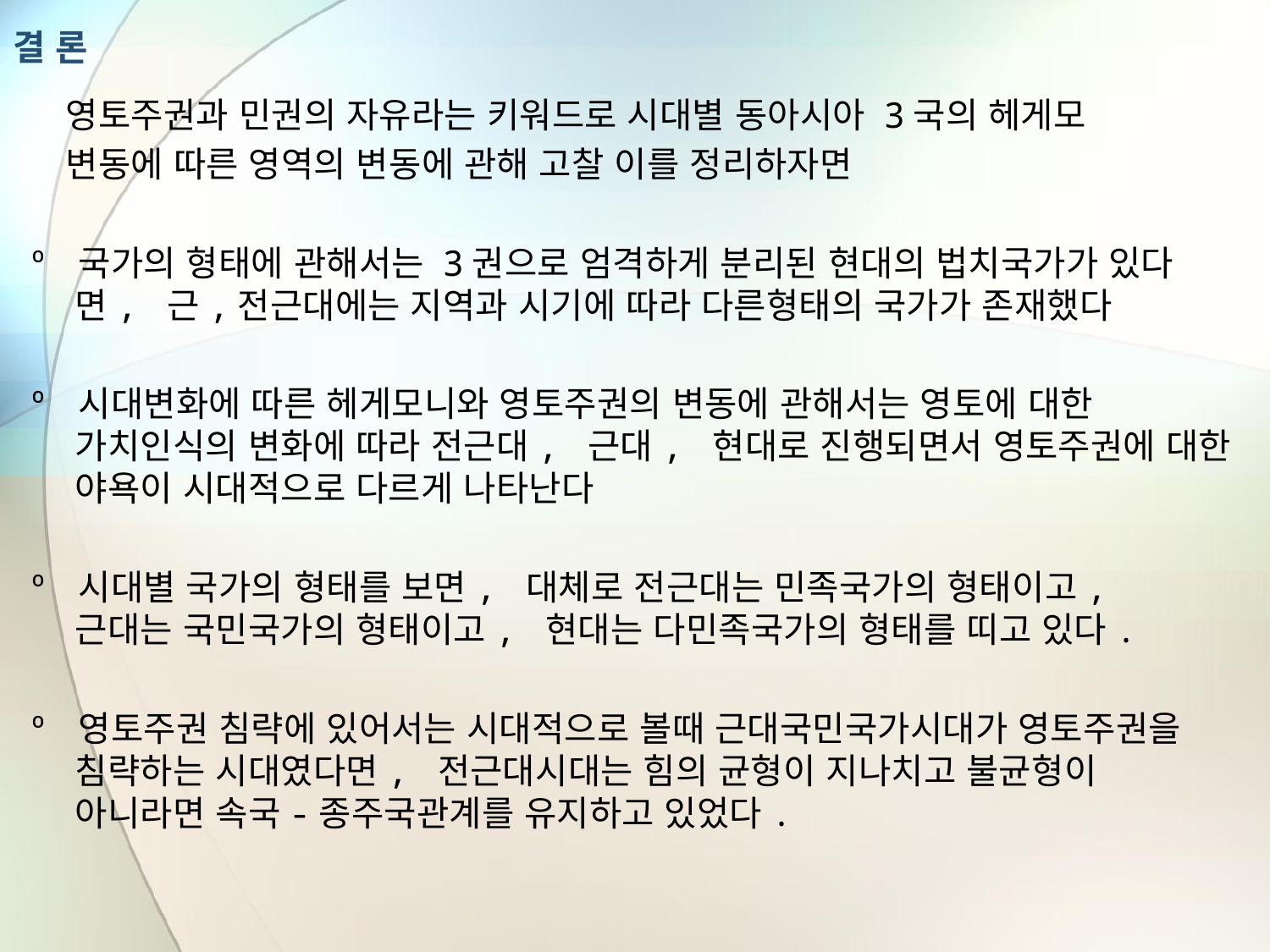

# 결 론
   영토주권과 민권의 자유라는 키워드로 시대별 동아시아 3국의 헤게모
   변동에 따른 영역의 변동에 관해 고찰 이를 정리하자면

º 국가의 형태에 관해서는 3권으로 엄격하게 분리된 현대의 법치국가가 있다면, 근,전근대에는 지역과 시기에 따라 다른형태의 국가가 존재했다

º 시대변화에 따른 헤게모니와 영토주권의 변동에 관해서는 영토에 대한 가치인식의 변화에 따라 전근대, 근대, 현대로 진행되면서 영토주권에 대한 야욕이 시대적으로 다르게 나타난다

º 시대별 국가의 형태를 보면, 대체로 전근대는 민족국가의 형태이고, 근대는 국민국가의 형태이고, 현대는 다민족국가의 형태를 띠고 있다.

º 영토주권 침략에 있어서는 시대적으로 볼때 근대국민국가시대가 영토주권을 침략하는 시대였다면, 전근대시대는 힘의 균형이 지나치고 불균형이 아니라면 속국-종주국관계를 유지하고 있었다.